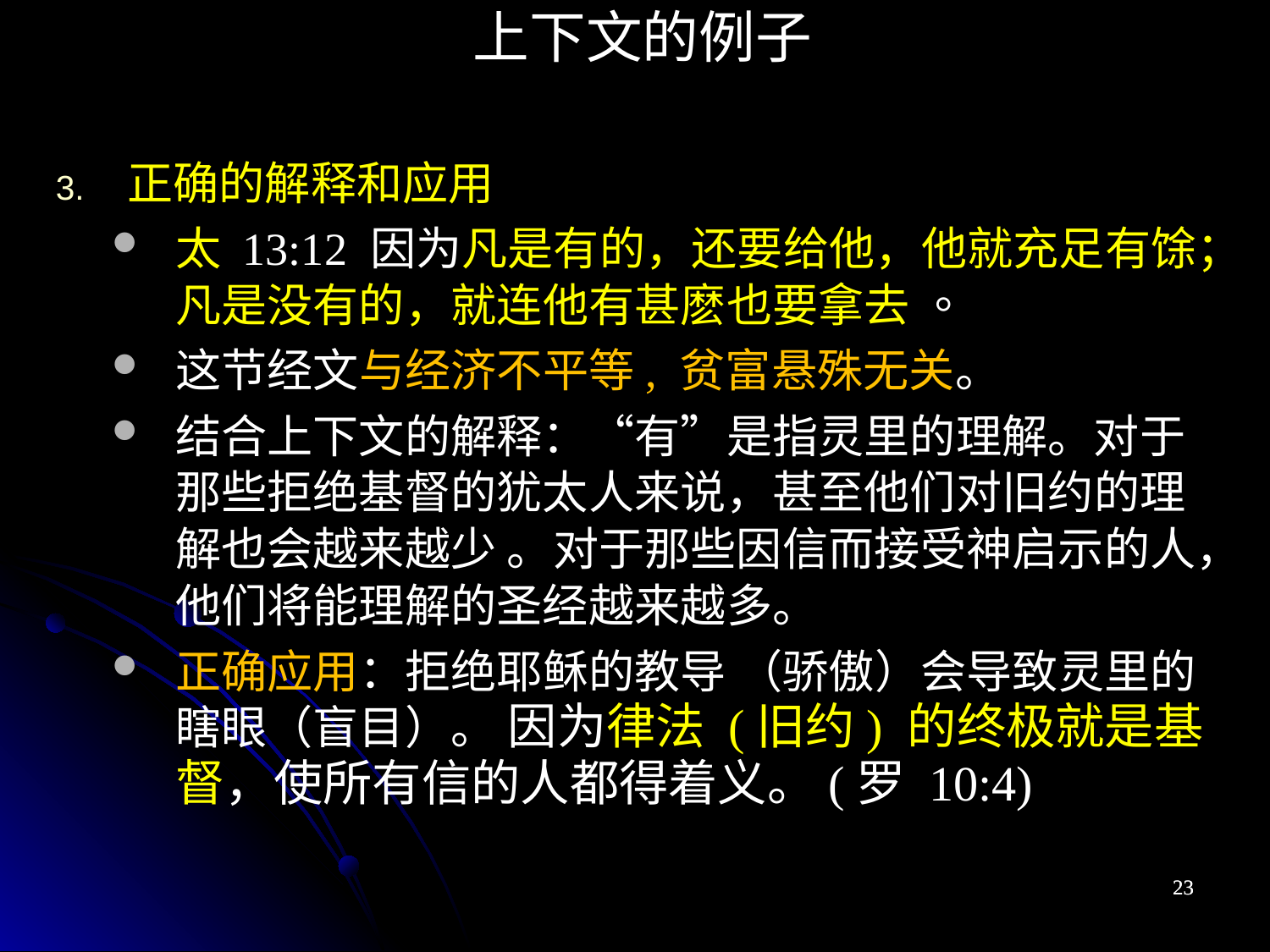

上下文的例子
正确的解释和应用
太 13:12 因为凡是有的，还要给他，他就充足有馀；凡是没有的，就连他有甚麽也要拿去 。
这节经文与经济不平等, 贫富悬殊无关。
结合上下文的解释：“有”是指灵里的理解。对于那些拒绝基督的犹太人来说，甚至他们对旧约的理解也会越来越少 。对于那些因信而接受神启示的人，他们将能理解的圣经越来越多。
正确应用：拒绝耶稣的教导 （骄傲）会导致灵里的瞎眼（盲目）。 因为律法 (旧约) 的终极就是基督，使所有信的人都得着义。(罗 10:4)
23
23